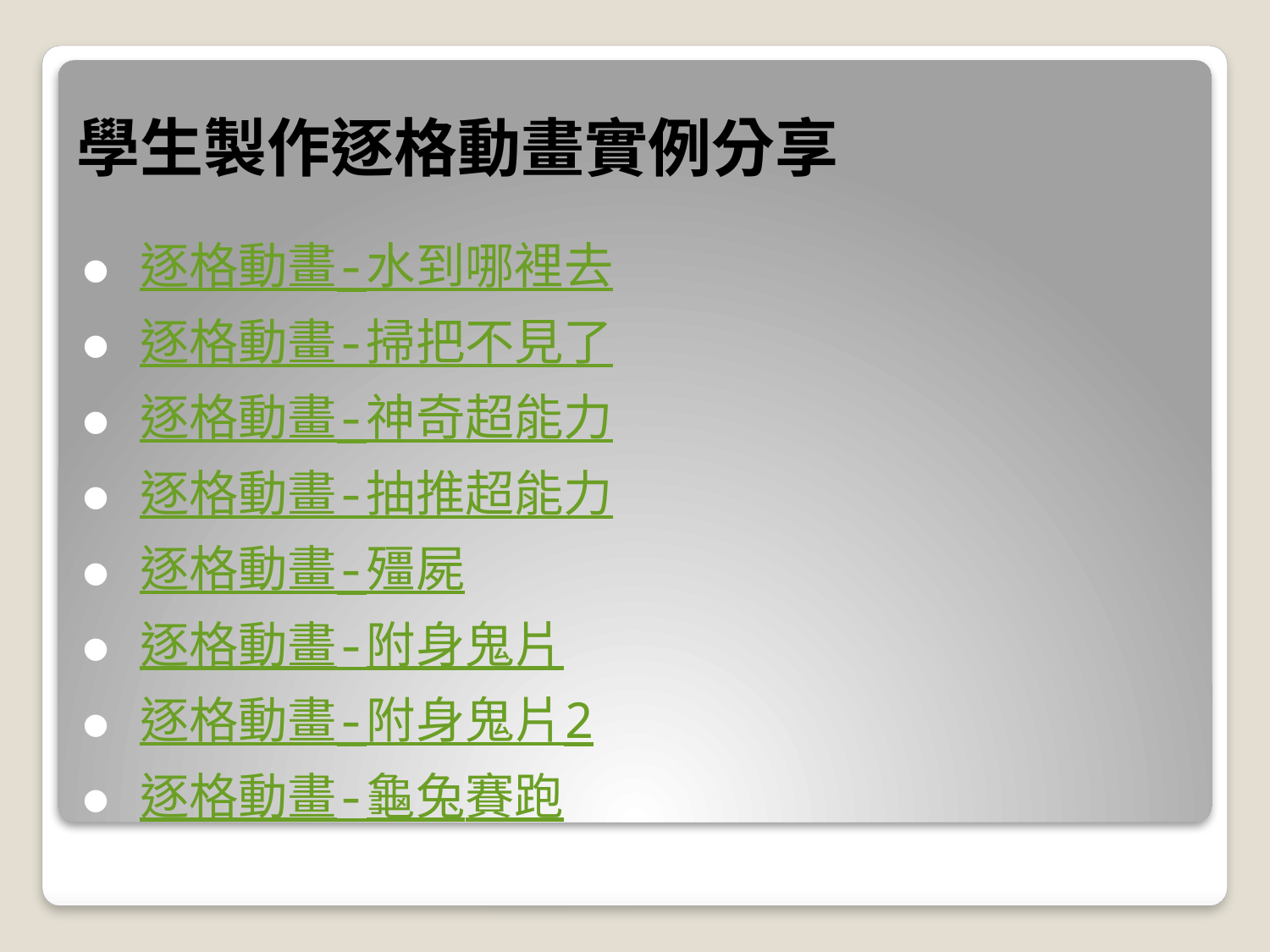

# 學生製作逐格動畫實例分享
逐格動畫-水到哪裡去
逐格動畫-掃把不見了
逐格動畫-神奇超能力
逐格動畫-抽推超能力
逐格動畫-殭屍
逐格動畫-附身鬼片
逐格動畫-附身鬼片2
逐格動畫-龜兔賽跑